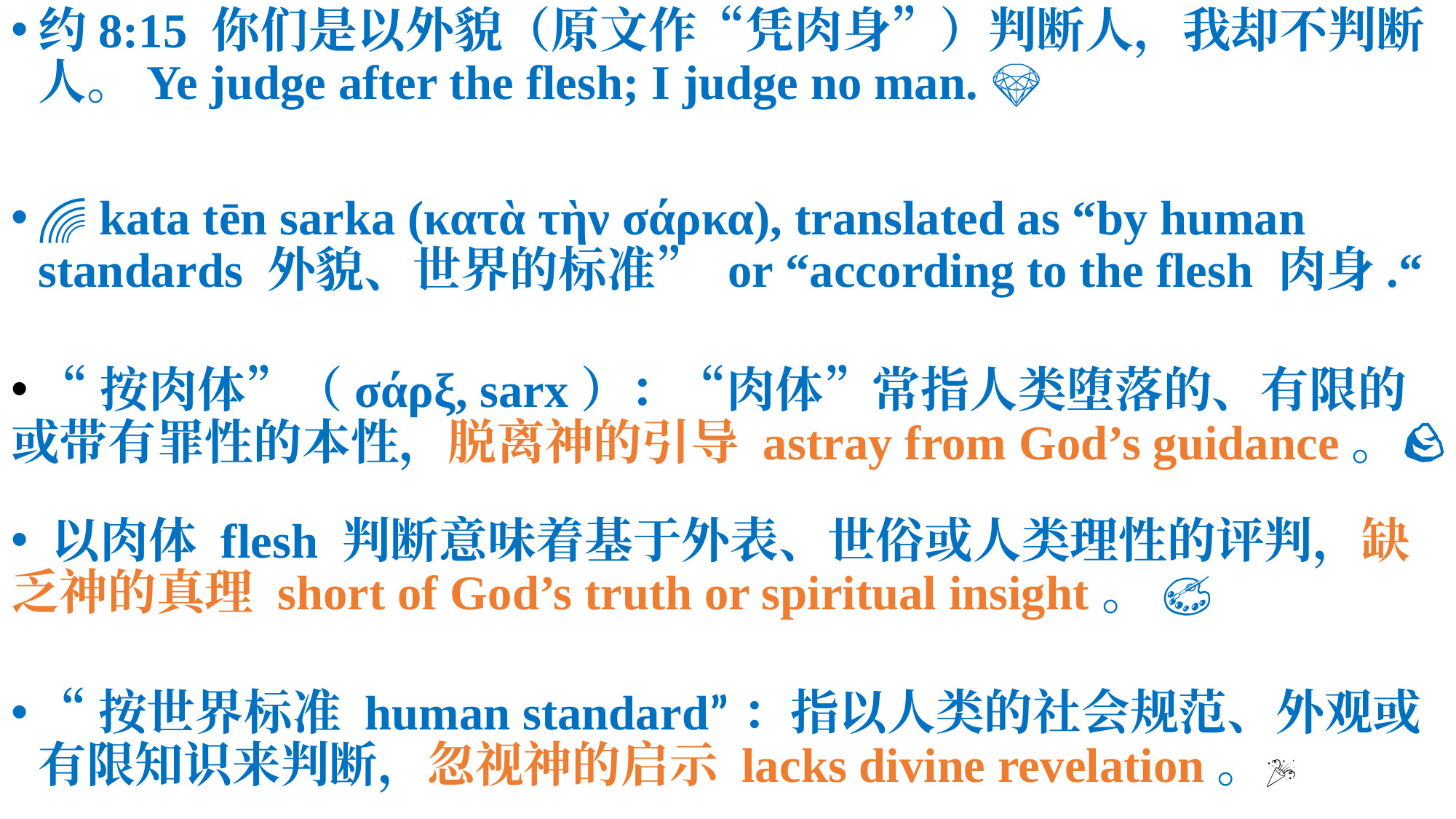

约8:15 你们是以外貌（原文作“凭肉身”）判断人，我却不判断人。Ye judge after the flesh; I judge no man. 💎

🌈 kata tēn sarka (κατὰ τὴν σάρκα), translated as “by human standards 外貌、世界的标准” or “according to the flesh 肉身.“

 “按肉体”（σάρξ, sarx）：“肉体”常指人类堕落的、有限的或带有罪性的本性，脱离神的引导 astray from God’s guidance。🪨

 以肉体 flesh 判断意味着基于外表、世俗或人类理性的评判，缺乏神的真理 short of God’s truth or spiritual insight。 🎨

“按世界标准 human standard”：指以人类的社会规范、外观或有限知识来判断，忽视神的启示 lacks divine revelation。🎉